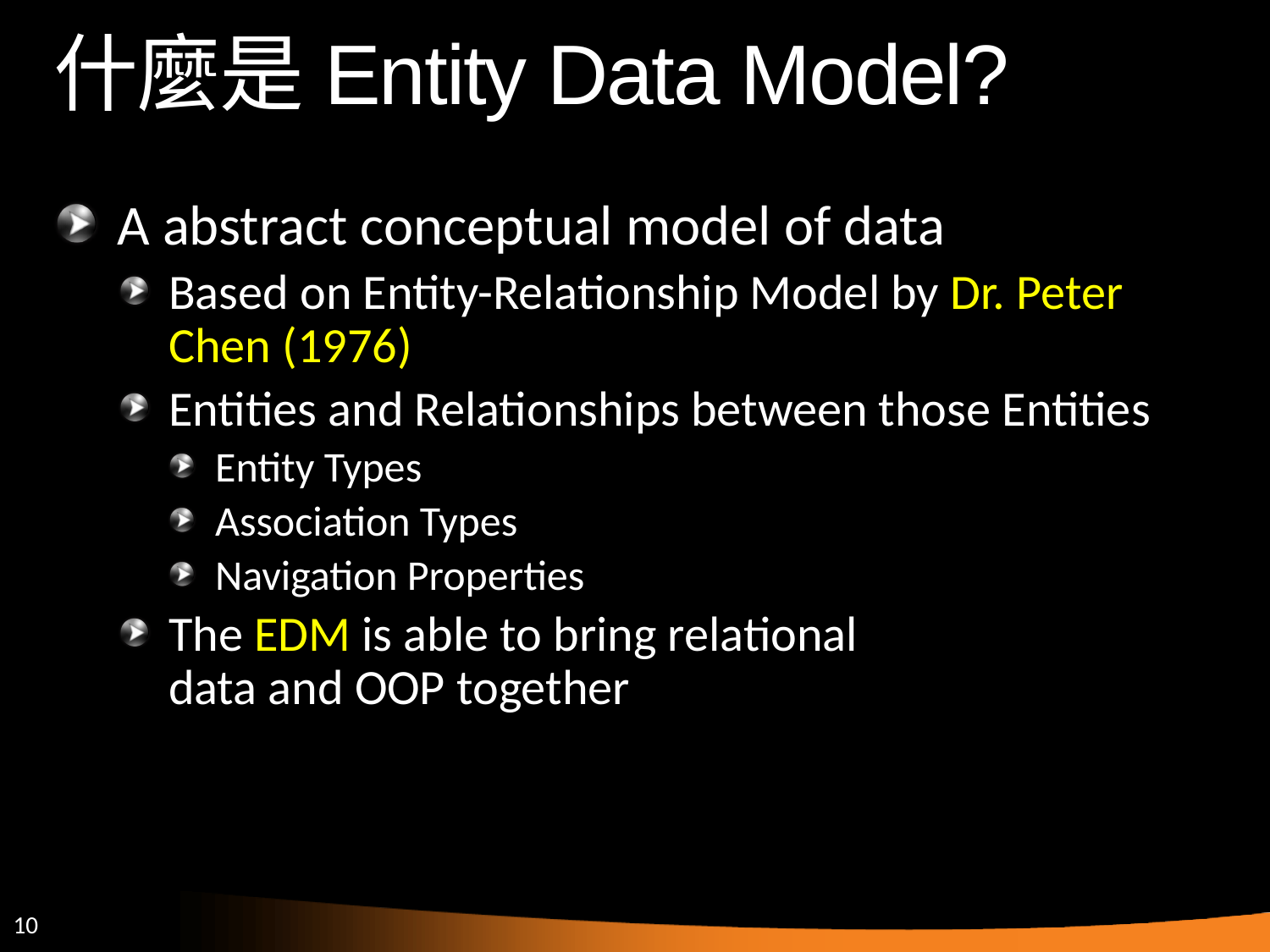

# 什麼是Entity Data Model?
A abstract conceptual model of data
Based on Entity-Relationship Model by Dr. Peter Chen (1976)
Entities and Relationships between those Entities
Entity Types
Association Types
Navigation Properties
The EDM is able to bring relational
data and OOP together